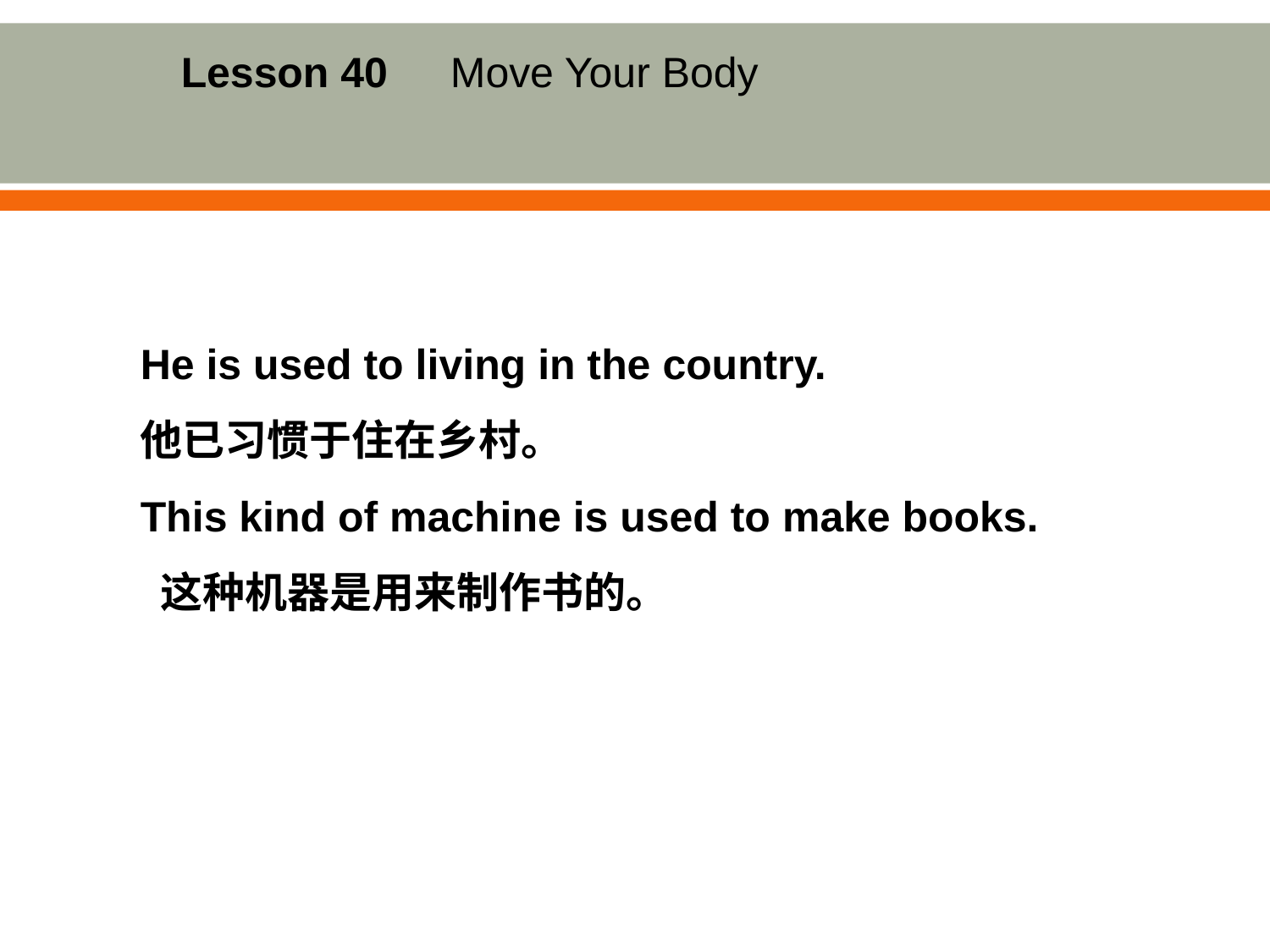

Lesson 40　Move Your Body
He is used to living in the country.
他已习惯于住在乡村。
This kind of machine is used to make books.
 这种机器是用来制作书的。